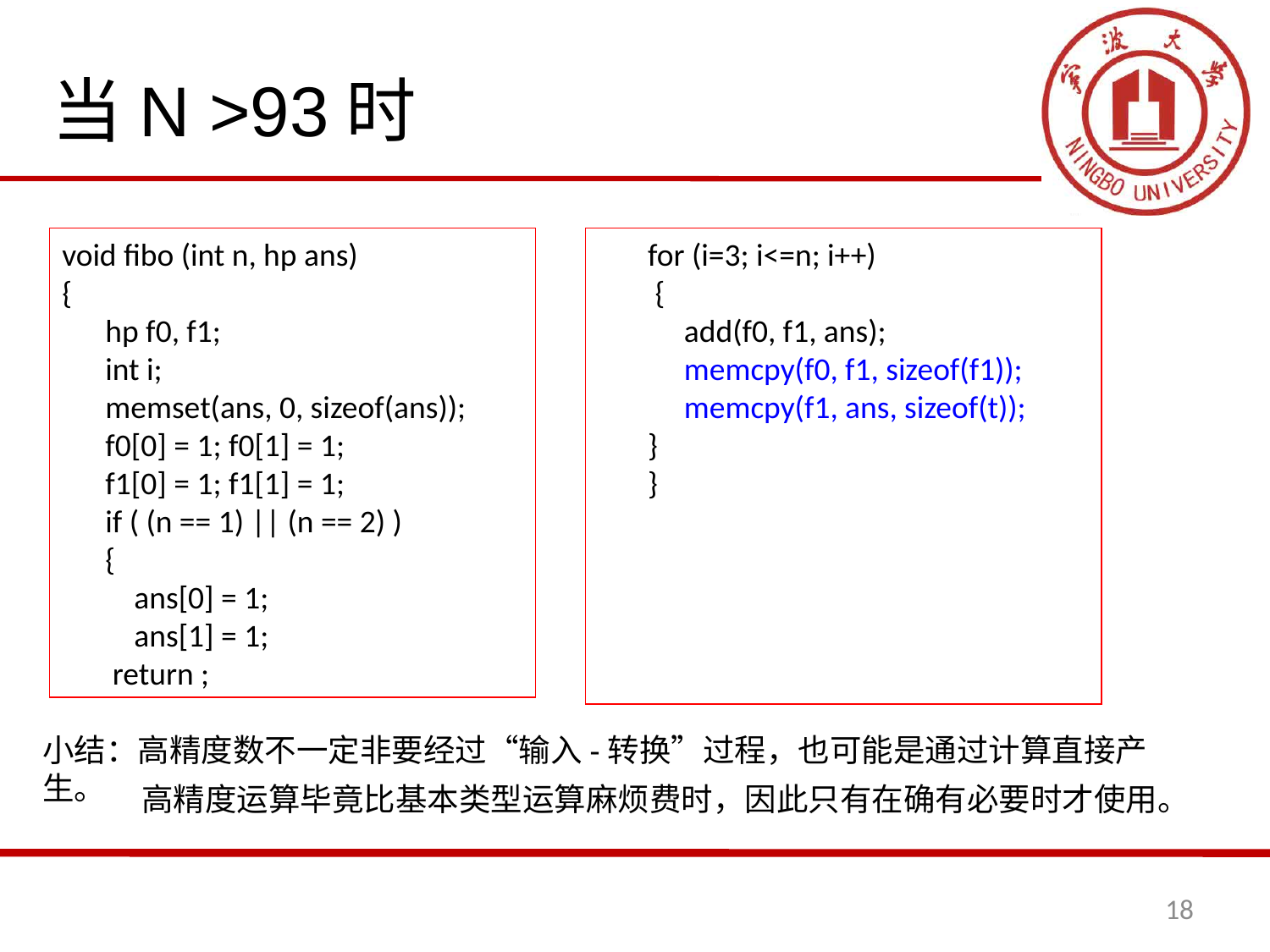

当N >93时
void fibo (int n, hp ans)
{
      hp f0, f1;
      int i;
      memset(ans, 0, sizeof(ans));
      f0[0] = 1; f0[1] = 1;
      f1[0] = 1; f1[1] = 1;
      if ( (n == 1) || (n == 2) )
      {
          ans[0] = 1;
          ans[1] = 1;
       return ;
for (i=3; i<=n; i++)
 {
     add(f0, f1, ans);
     memcpy(f0, f1, sizeof(f1));
     memcpy(f1, ans, sizeof(t));
}
}

小结：高精度数不一定非要经过“输入-转换”过程，也可能是通过计算直接产生。
高精度运算毕竟比基本类型运算麻烦费时，因此只有在确有必要时才使用。
18